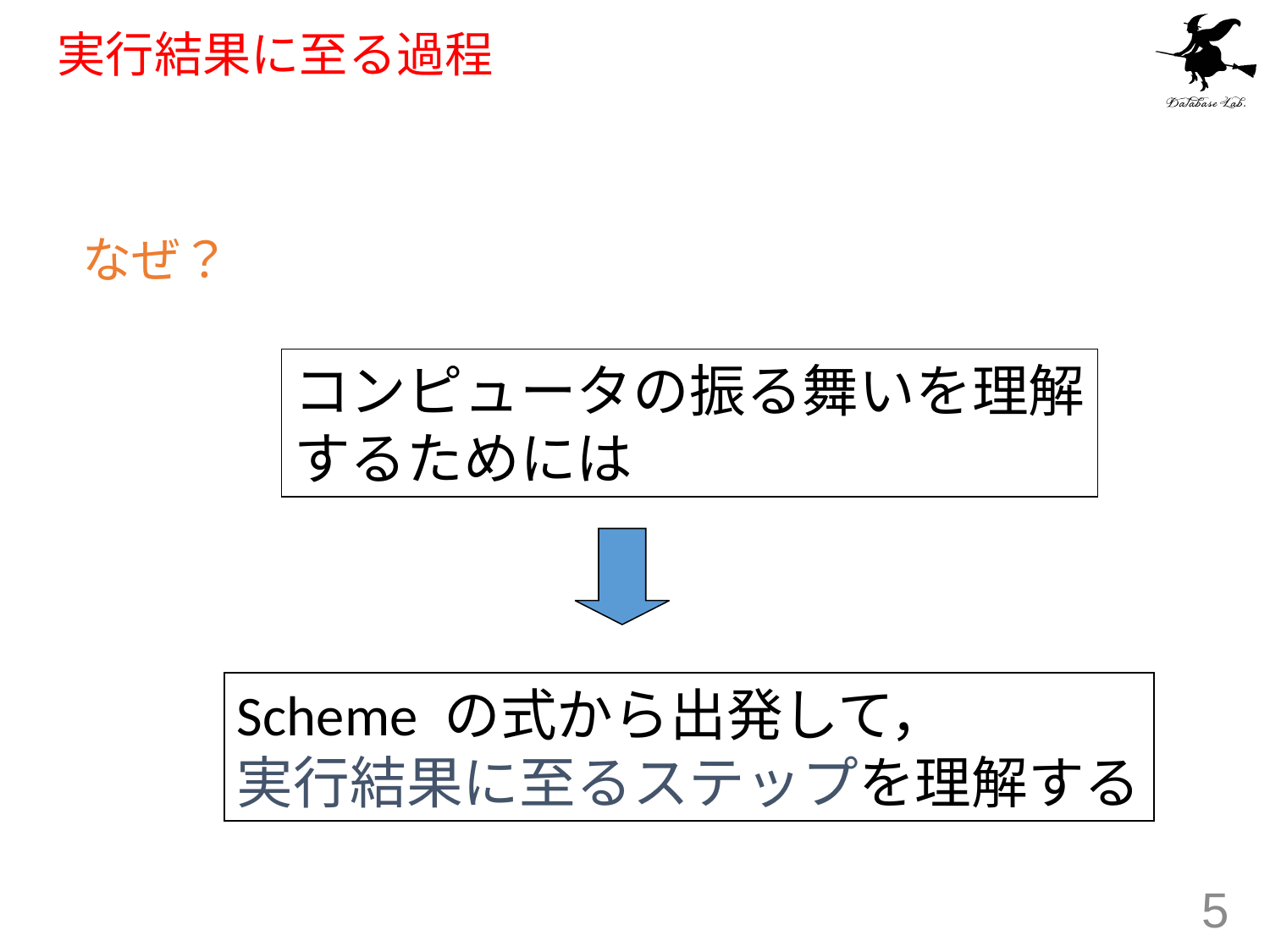

# 実行結果に至る過程
なぜ？
コンピュータの振る舞いを理解
するためには

Scheme の式から出発して，
実行結果に至るステップを理解する
5